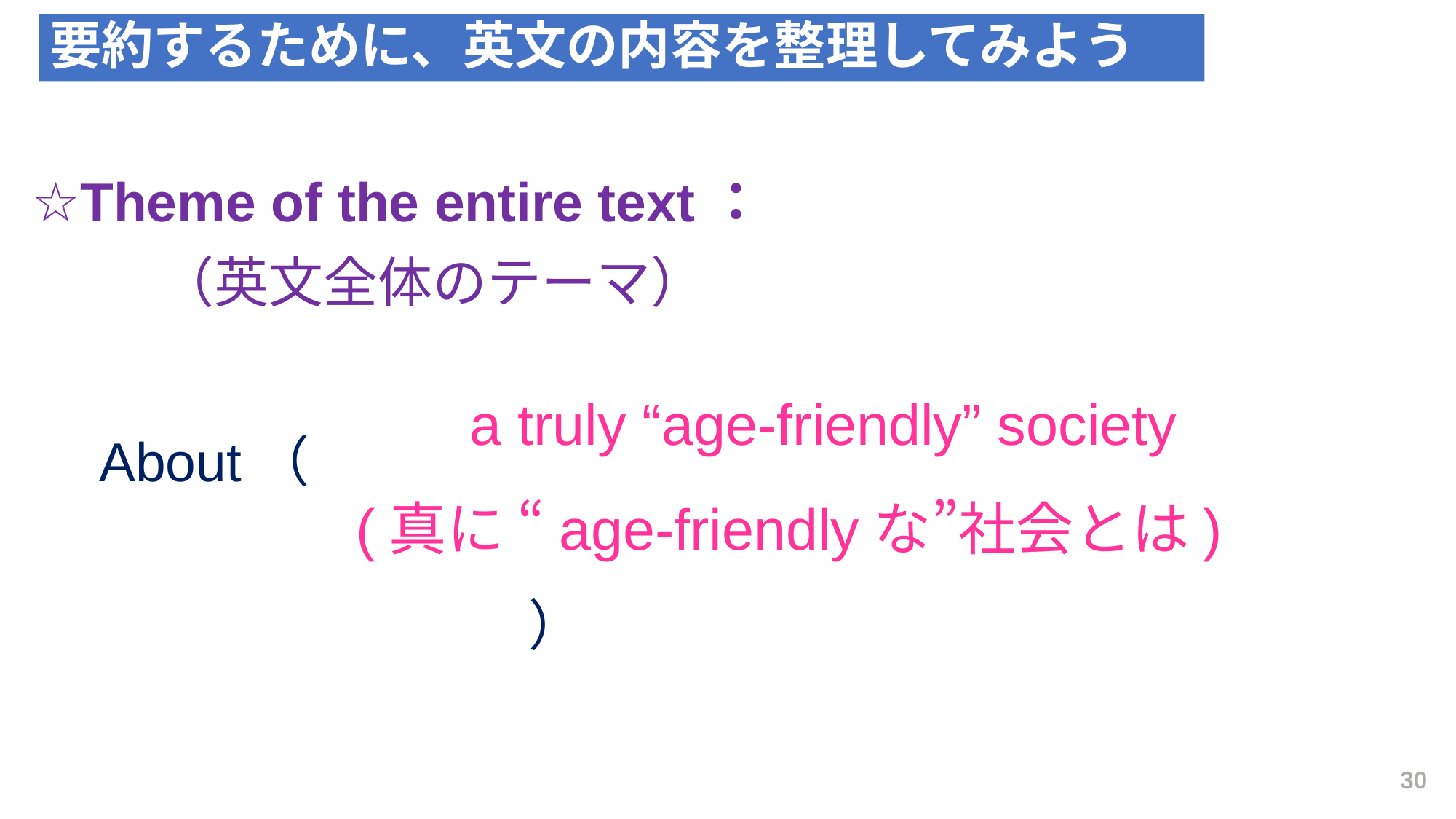

要約するために、英文の内容を整理してみよう
☆Theme of the entire text：
     　（英文全体のテーマ）
　About（　　　　　　　　　　　　　　　　　　　　　　　　　　　     　）
a truly “age-friendly” society
(真に “age-friendlyな”社会とは)